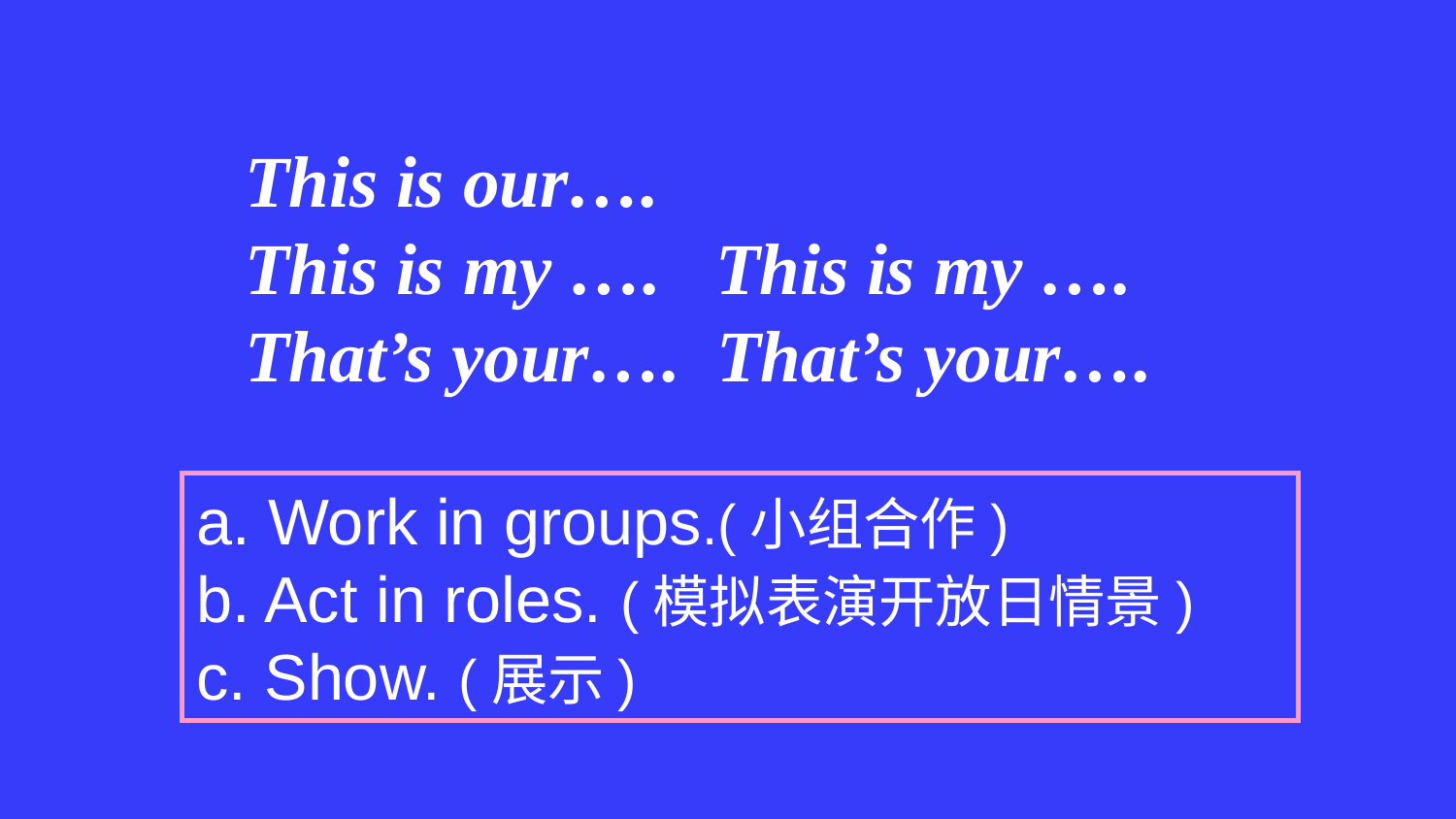

This is our….
This is my ….   This is my ….
That’s your….  That’s your….
a. Work in groups.(小组合作)
b. Act in roles. (模拟表演开放日情景)
c. Show. (展示)